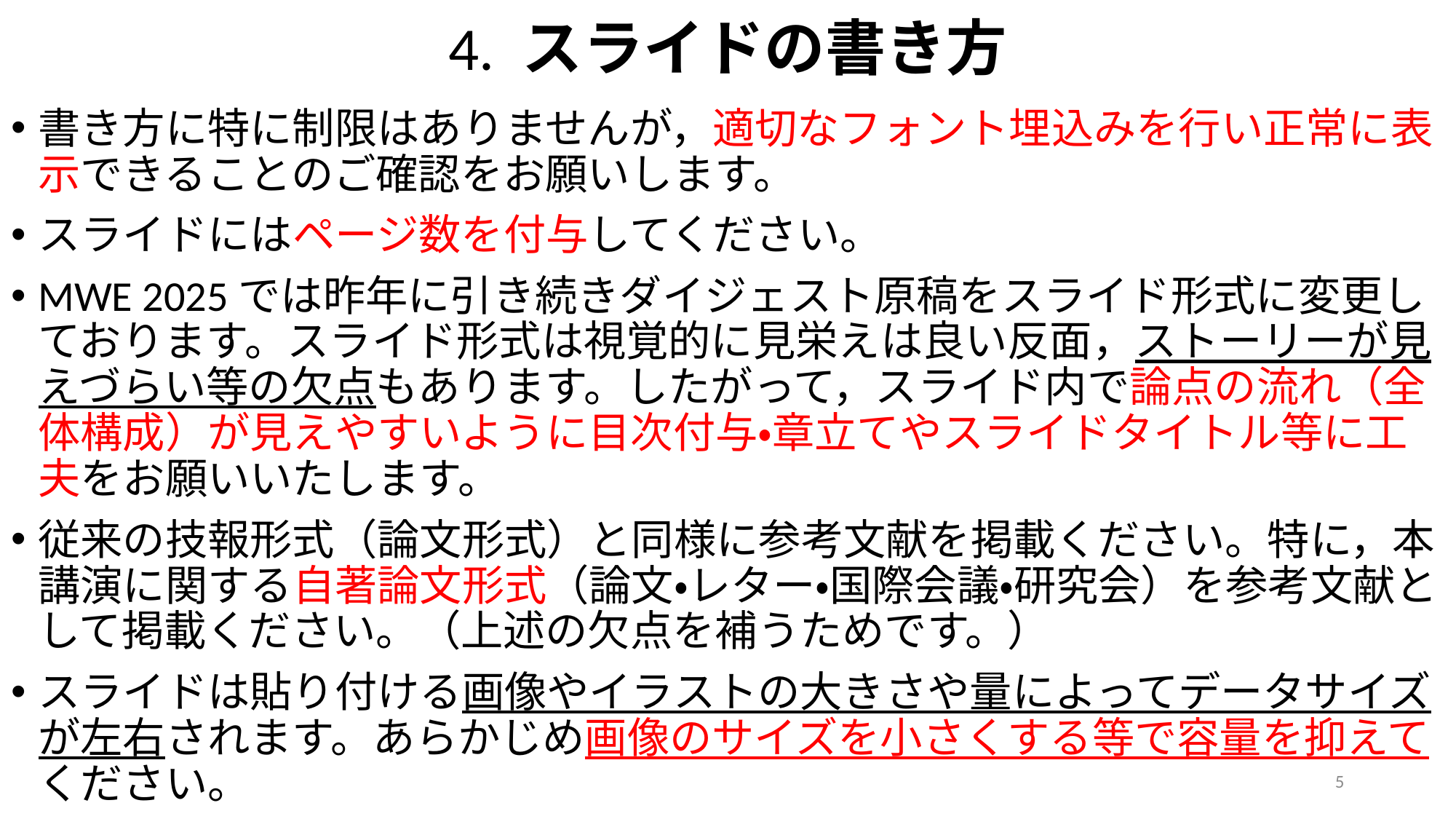

# 4. スライドの書き方
書き方に特に制限はありませんが，適切なフォント埋込みを行い正常に表示できることのご確認をお願いします。
スライドにはページ数を付与してください。
MWE 2025では昨年に引き続きダイジェスト原稿をスライド形式に変更しております。スライド形式は視覚的に見栄えは良い反面，ストーリーが見えづらい等の欠点もあります。したがって，スライド内で論点の流れ（全体構成）が見えやすいように目次付与・章立てやスライドタイトル等に工夫をお願いいたします。
従来の技報形式（論文形式）と同様に参考文献を掲載ください。特に，本講演に関する自著論文形式（論文・レター・国際会議・研究会）を参考文献として掲載ください。（上述の欠点を補うためです。）
スライドは貼り付ける画像やイラストの大きさや量によってデータサイズが左右されます。あらかじめ画像のサイズを小さくする等で容量を抑えてください。

5